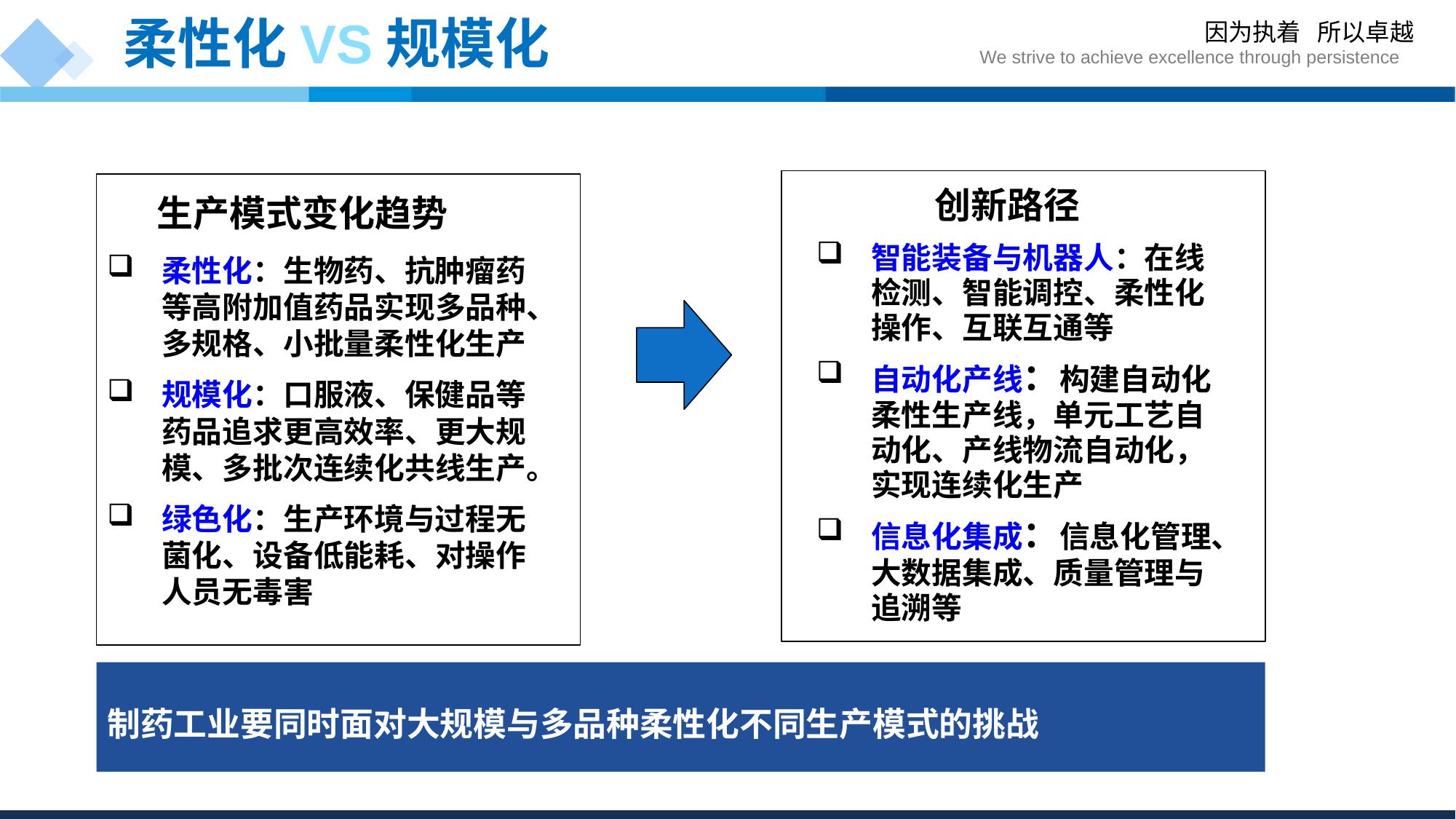

1
柔性化VS规模化

创新路径
生产模式变化趋势
智能装备与机器人：在线检测、智能调控、柔性化操作、互联互通等
自动化产线：构建自动化柔性生产线，单元工艺自动化、产线物流自动化，实现连续化生产
信息化集成：信息化管理、大数据集成、质量管理与追溯等
柔性化：生物药、抗肿瘤药等高附加值药品实现多品种、多规格、小批量柔性化生产
规模化：口服液、保健品等药品追求更高效率、更大规模、多批次连续化共线生产。
绿色化：生产环境与过程无菌化、设备低能耗、对操作人员无毒害

制药工业要同时面对大规模与多品种柔性化不同生产模式的挑战